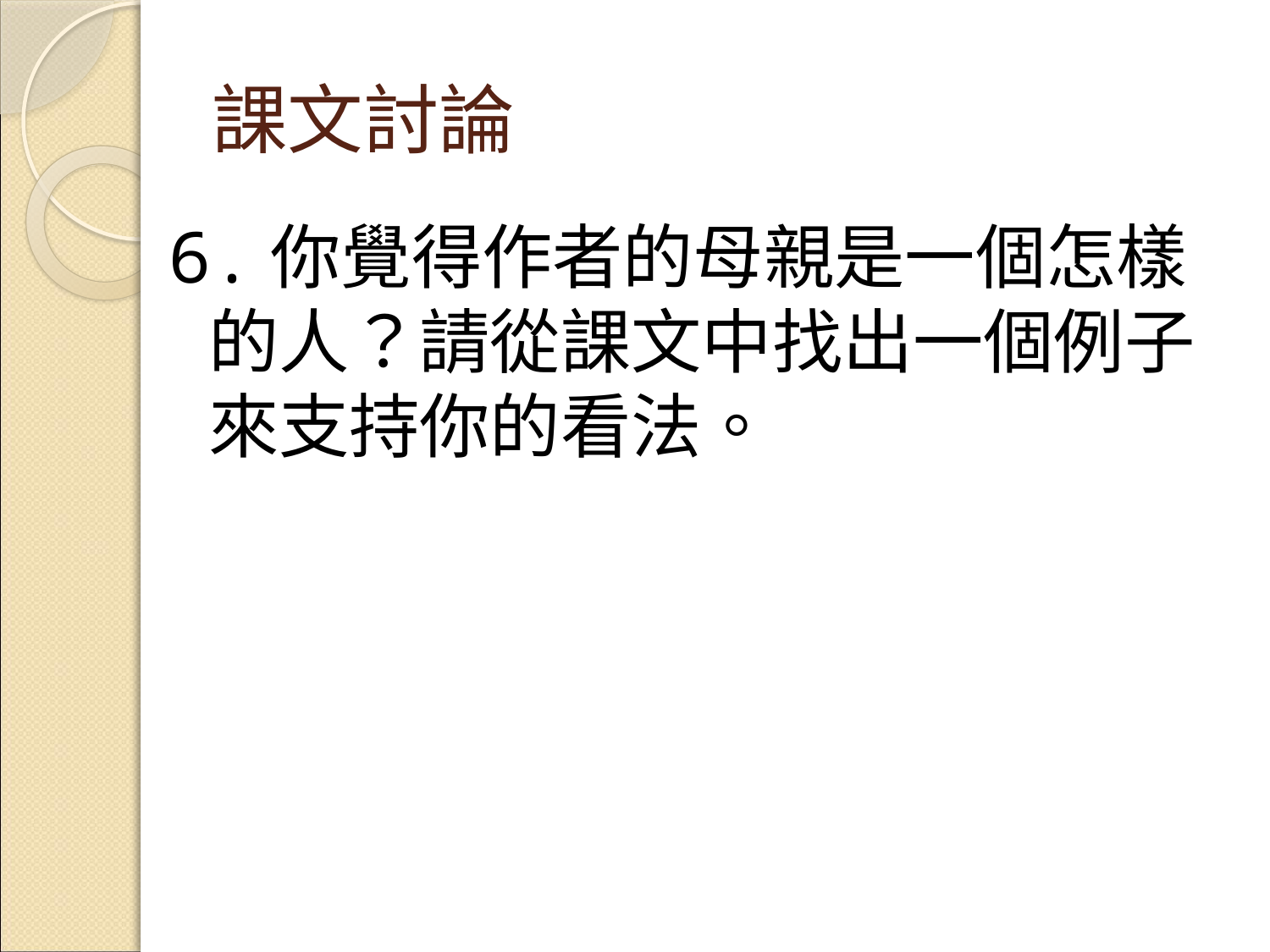

課文討論
6.你覺得作者的母親是一個怎樣的人？請從課文中找出一個例子來支持你的看法。